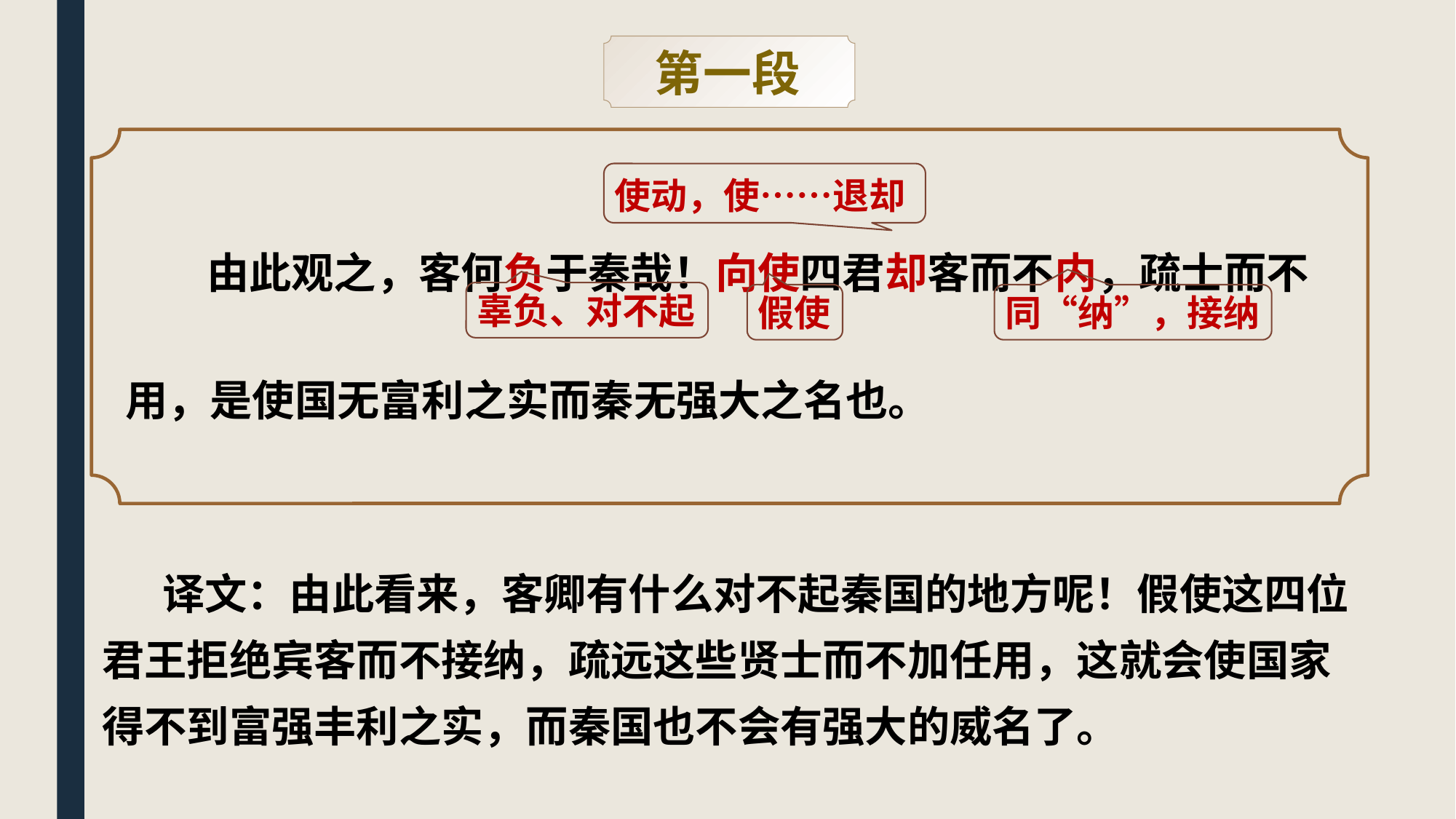

第一段

由此观之，客何负于秦哉！向使四君却客而不内，疏士而不用，是使国无富利之实而秦无强大之名也。

使动，使……退却
辜负、对不起

同“纳”，接纳

假使
译文：由此看来，客卿有什么对不起秦国的地方呢！假使这四位君王拒绝宾客而不接纳，疏远这些贤士而不加任用，这就会使国家得不到富强丰利之实，而秦国也不会有强大的威名了。